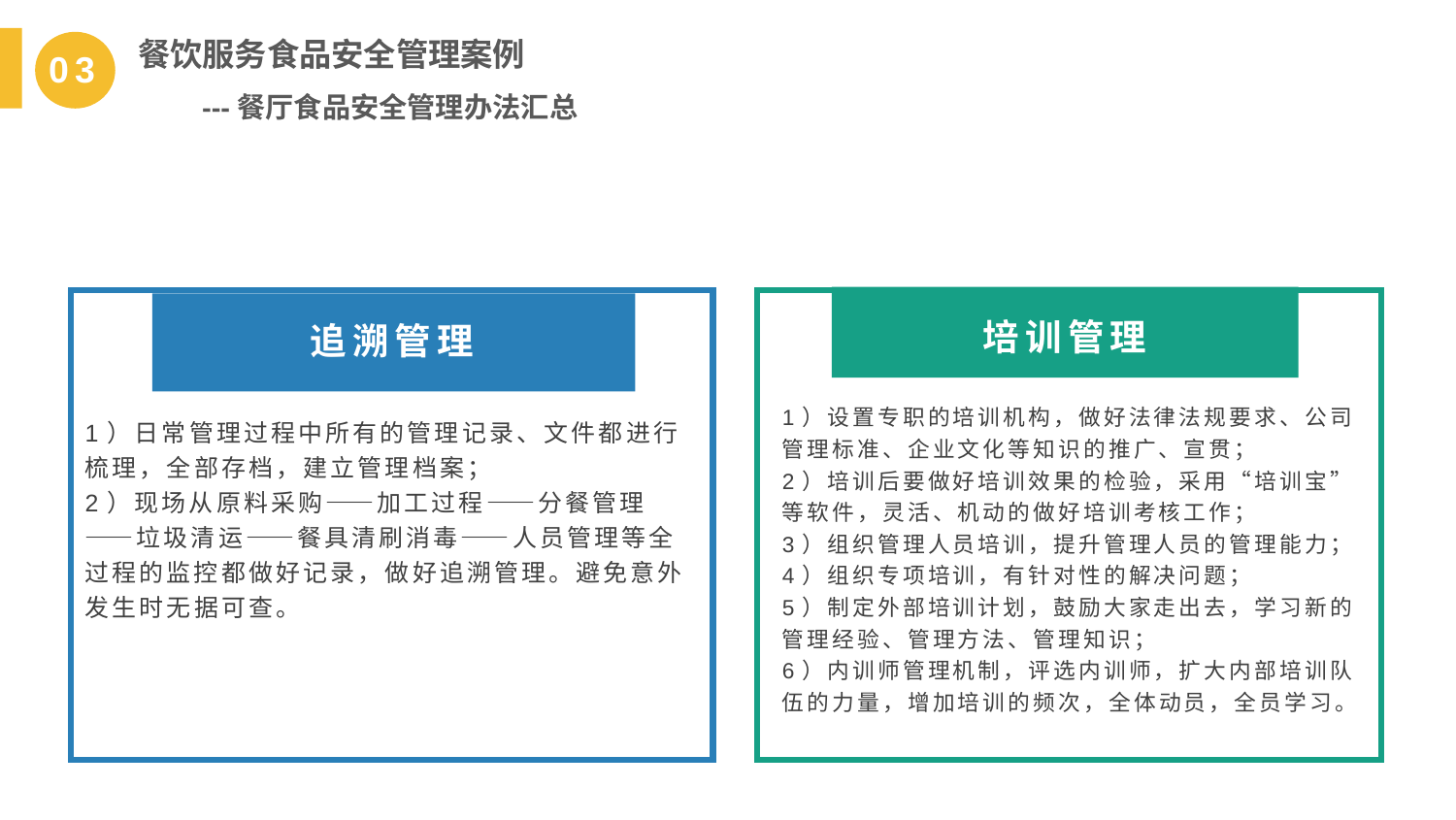

餐饮服务食品安全管理案例
        ---餐厅食品安全管理办法汇总

03

培训管理

2

追溯管理
1）设置专职的培训机构，做好法律法规要求、公司管理标准、企业文化等知识的推广、宣贯；
2）培训后要做好培训效果的检验，采用“培训宝”等软件，灵活、机动的做好培训考核工作；
3）组织管理人员培训，提升管理人员的管理能力；
4）组织专项培训，有针对性的解决问题；
5）制定外部培训计划，鼓励大家走出去，学习新的管理经验、管理方法、管理知识；
6）内训师管理机制，评选内训师，扩大内部培训队伍的力量，增加培训的频次，全体动员，全员学习。

1）日常管理过程中所有的管理记录、文件都进行梳理，全部存档，建立管理档案；
2）现场从原料采购——加工过程——分餐管理——垃圾清运——餐具清刷消毒——人员管理等全过程的监控都做好记录，做好追溯管理。避免意外发生时无据可查。
3
4